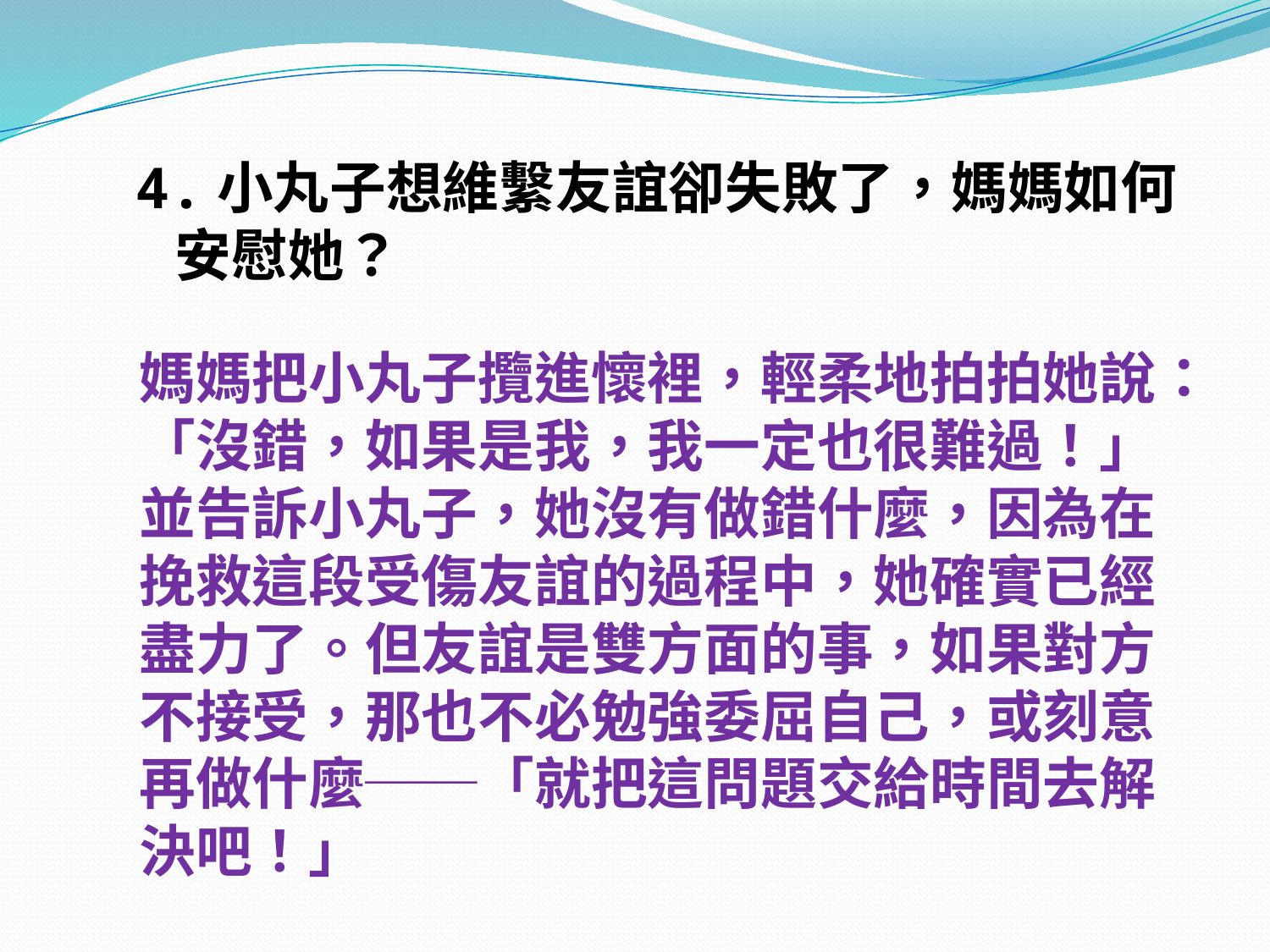

4.小丸子想維繫友誼卻失敗了，媽媽如何
  安慰她？
媽媽把小丸子攬進懷裡，輕柔地拍拍她說：「沒錯，如果是我，我一定也很難過！」並告訴小丸子，她沒有做錯什麼，因為在挽救這段受傷友誼的過程中，她確實已經盡力了。但友誼是雙方面的事，如果對方不接受，那也不必勉強委屈自己，或刻意再做什麼──「就把這問題交給時間去解決吧！」